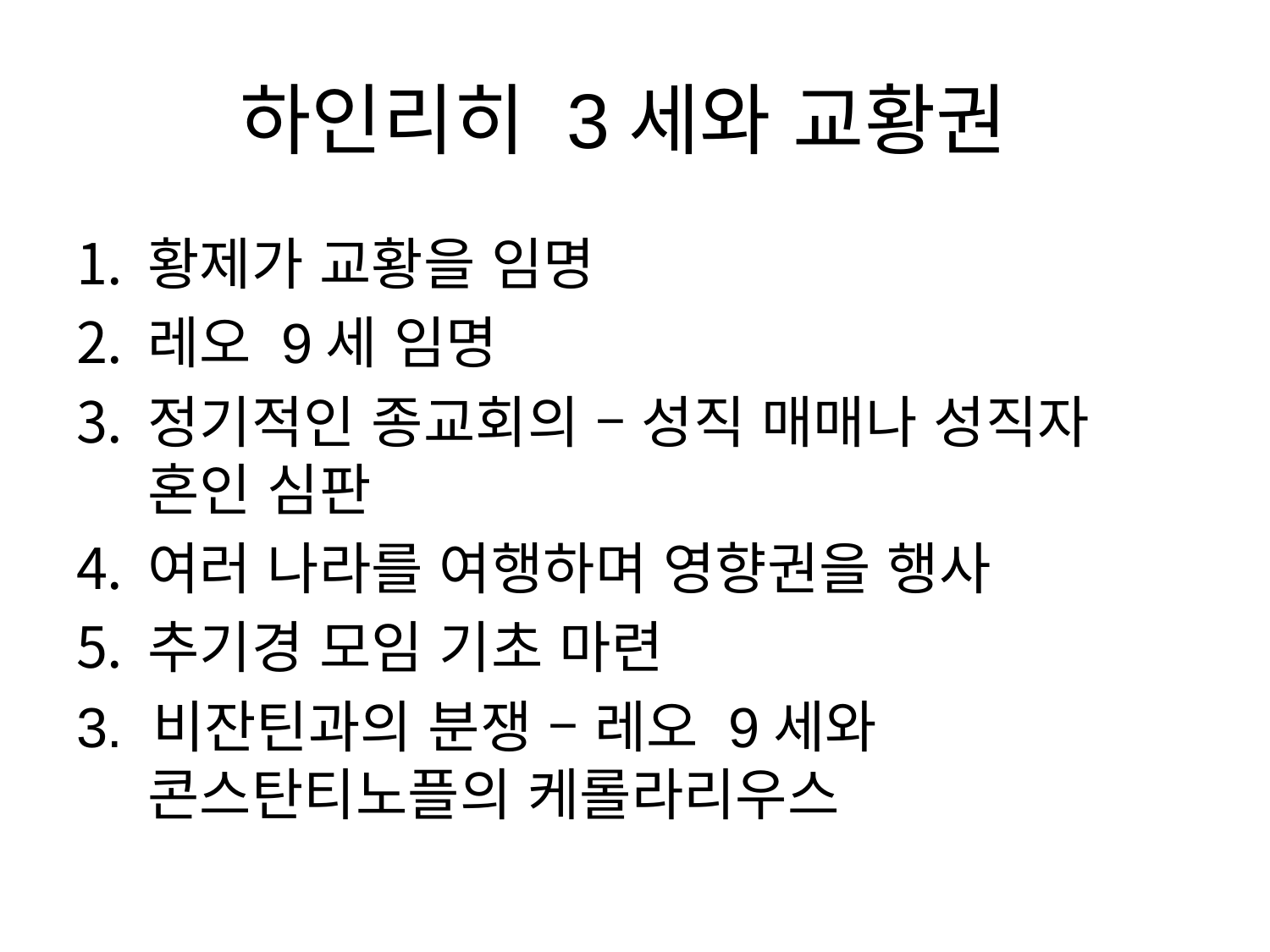

# 하인리히 3세와 교황권
황제가 교황을 임명
레오 9세 임명
정기적인 종교회의 – 성직 매매나 성직자 혼인 심판
여러 나라를 여행하며 영향권을 행사
추기경 모임 기초 마련
3. 비잔틴과의 분쟁 – 레오 9세와 콘스탄티노플의 케롤라리우스